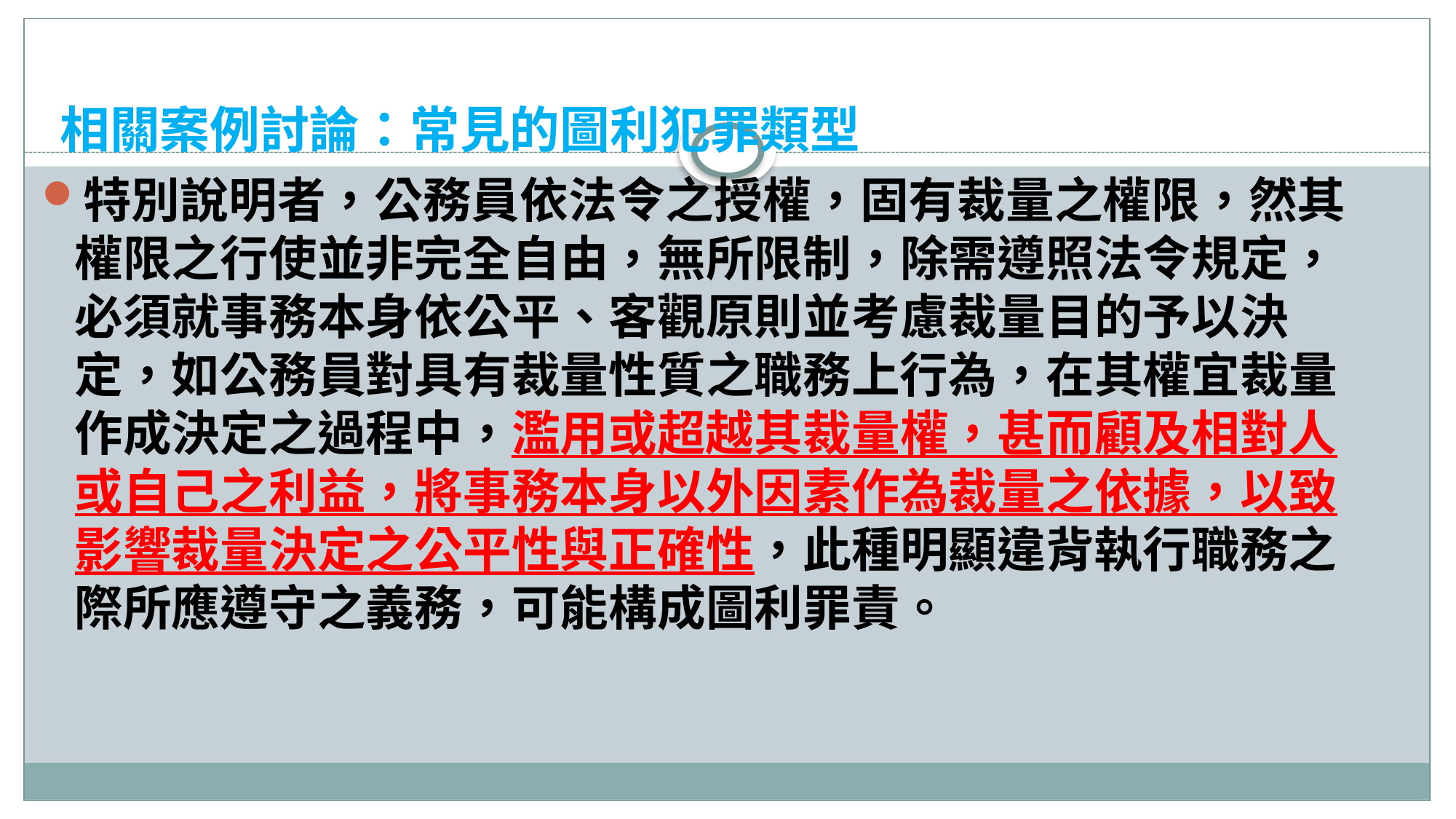

# 相關案例討論：常見的圖利犯罪類型
特別說明者，公務員依法令之授權，固有裁量之權限，然其權限之行使並非完全自由，無所限制，除需遵照法令規定，必須就事務本身依公平、客觀原則並考慮裁量目的予以決定，如公務員對具有裁量性質之職務上行為，在其權宜裁量作成決定之過程中，濫用或超越其裁量權，甚而顧及相對人或自己之利益，將事務本身以外因素作為裁量之依據，以致影響裁量決定之公平性與正確性，此種明顯違背執行職務之際所應遵守之義務，可能構成圖利罪責。